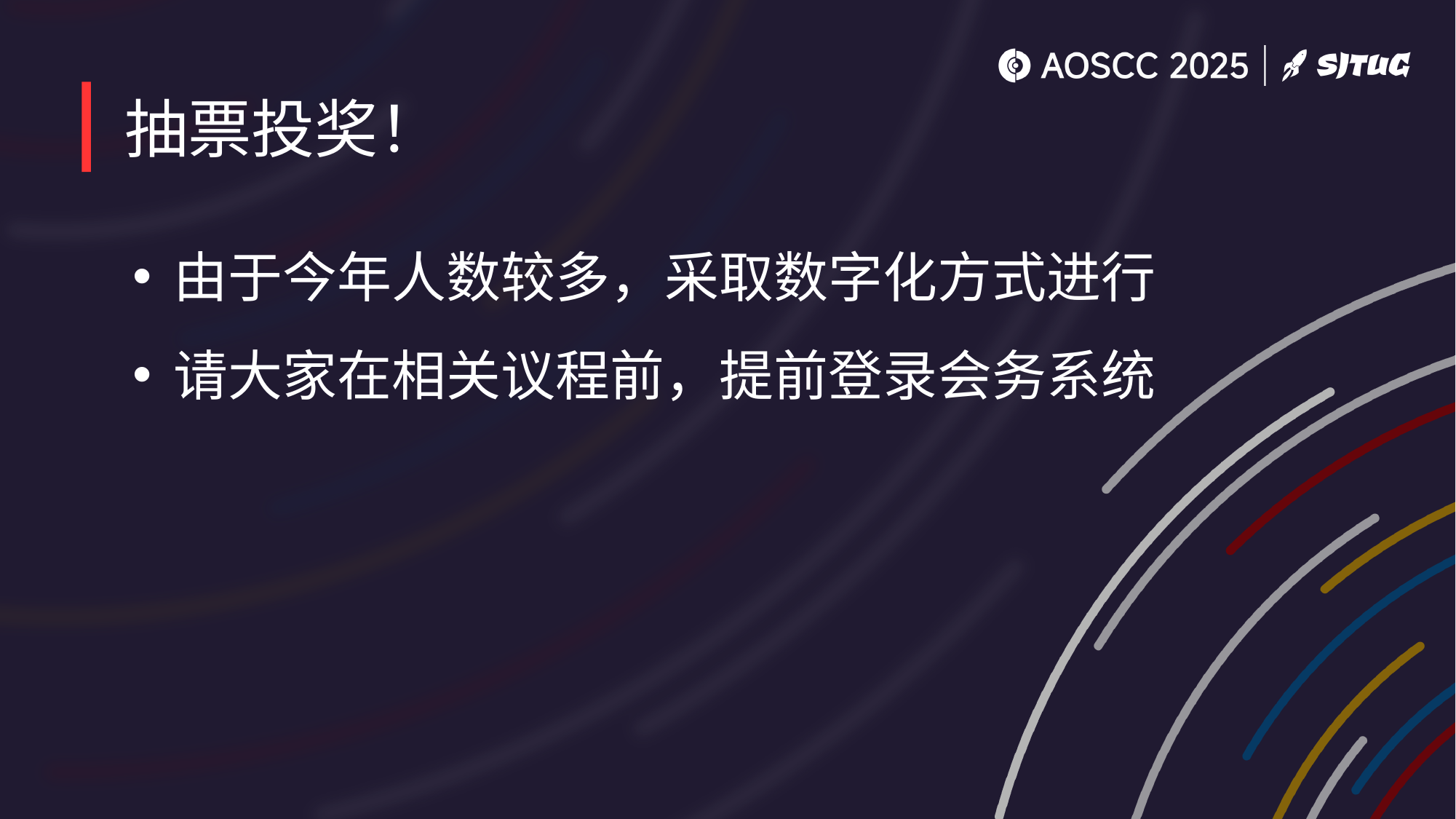

# 抽票投奖！
由于今年人数较多，采取数字化方式进行
请大家在相关议程前，提前登录会务系统